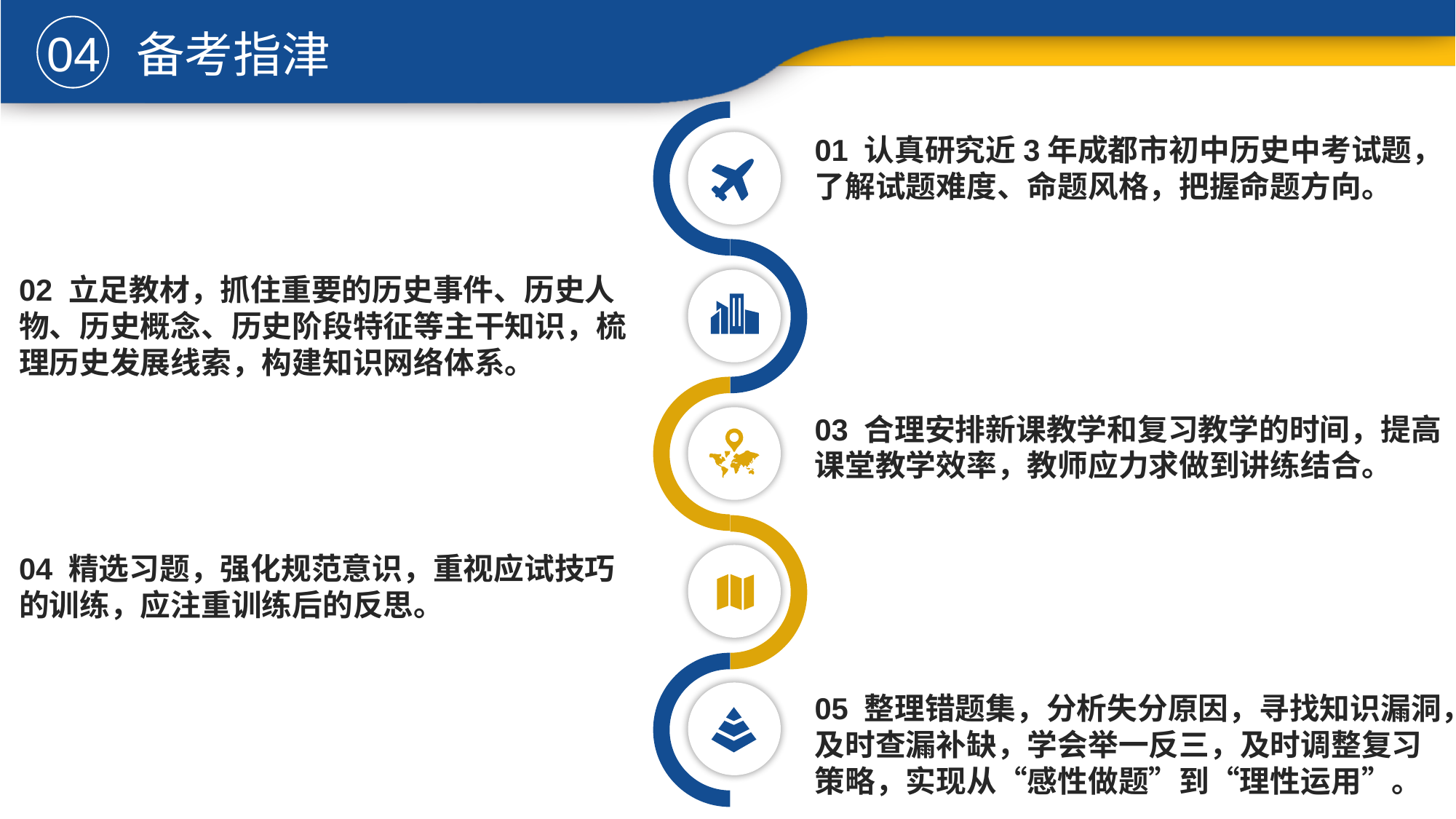

04
备考指津

01 认真研究近3年成都市初中历史中考试题，了解试题难度、命题风格，把握命题方向。

02 立足教材，抓住重要的历史事件、历史人物、历史概念、历史阶段特征等主干知识，梳理历史发展线索，构建知识网络体系。

03 合理安排新课教学和复习教学的时间，提高课堂教学效率，教师应力求做到讲练结合。

04 精选习题，强化规范意识，重视应试技巧的训练，应注重训练后的反思。

05 整理错题集，分析失分原因，寻找知识漏洞，及时查漏补缺，学会举一反三，及时调整复习策略，实现从“感性做题”到“理性运用”。